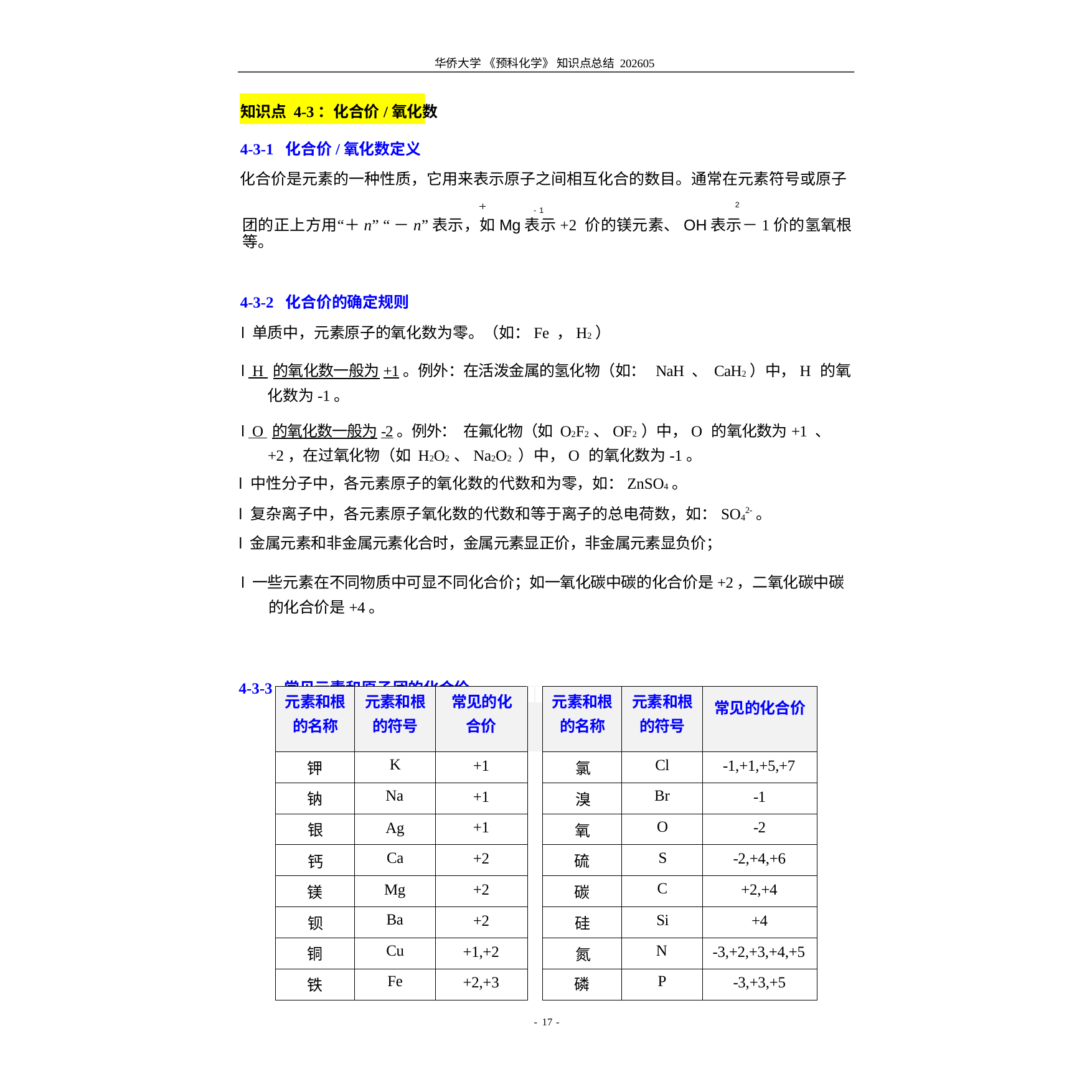

华侨大学 《预科化学》 知识点总结 202605

知识点 4-3：化合价/氧化数

4-3-1  化合价/氧化数定义
化合价是元素的一种性质，它用来表示原子之间相互化合的数目。通常在元素符号或原子
	2                                                                           - 1
团的正上方用“＋n” “－n”表示，如Mg表示+2 价的镁元素、OH表示－1价的氢氧根等。

4-3-2  化合价的确定规则
l 单质中，元素原子的氧化数为零。（如：Fe ，H2）
l  H 的氧化数一般为+1。例外：在活泼金属的氢化物（如： NaH 、 CaH2）中，H 的氧化数为-1。
l  O 的氧化数一般为-2。例外： 在氟化物（如 O2F2 、OF2 ）中，O 的氧化数为+1 、+2，在过氧化物（如 H2O2 、Na2O2  ）中，O 的氧化数为-1。
l 中性分子中，各元素原子的氧化数的代数和为零，如：ZnSO4。
l 复杂离子中，各元素原子氧化数的代数和等于离子的总电荷数，如：SO42-。
l 金属元素和非金属元素化合时，金属元素显正价，非金属元素显负价；
l 一些元素在不同物质中可显不同化合价；如一氧化碳中碳的化合价是+2，二氧化碳中碳的化合价是+4。

4-3-3  常见元素和原子团的化合价

| 元素和根的名称 | 元素和根的符号 | 常见的化 合价 |  | 元素和根的名称 | 元素和根的符号 | 常见的化合价 |
| --- | --- | --- | --- | --- | --- | --- |
|  |  |  |  |  |  |  |
| 钾 | K | +1 |  | 氯 | Cl | -1,+1,+5,+7 |
| 钠 | Na | +1 |  | 溴 | Br | -1 |
| 银 | Ag | +1 |  | 氧 | O | -2 |
| 钙 | Ca | +2 |  | 硫 | S | -2,+4,+6 |
| 镁 | Mg | +2 |  | 碳 | C | +2,+4 |
| 钡 | Ba | +2 |  | 硅 | Si | +4 |
| 铜 | Cu | +1,+2 |  | 氮 | N | -3,+2,+3,+4,+5 |
| 铁 | Fe | +2,+3 |  | 磷 | P | -3,+3,+5 |

- 17 -